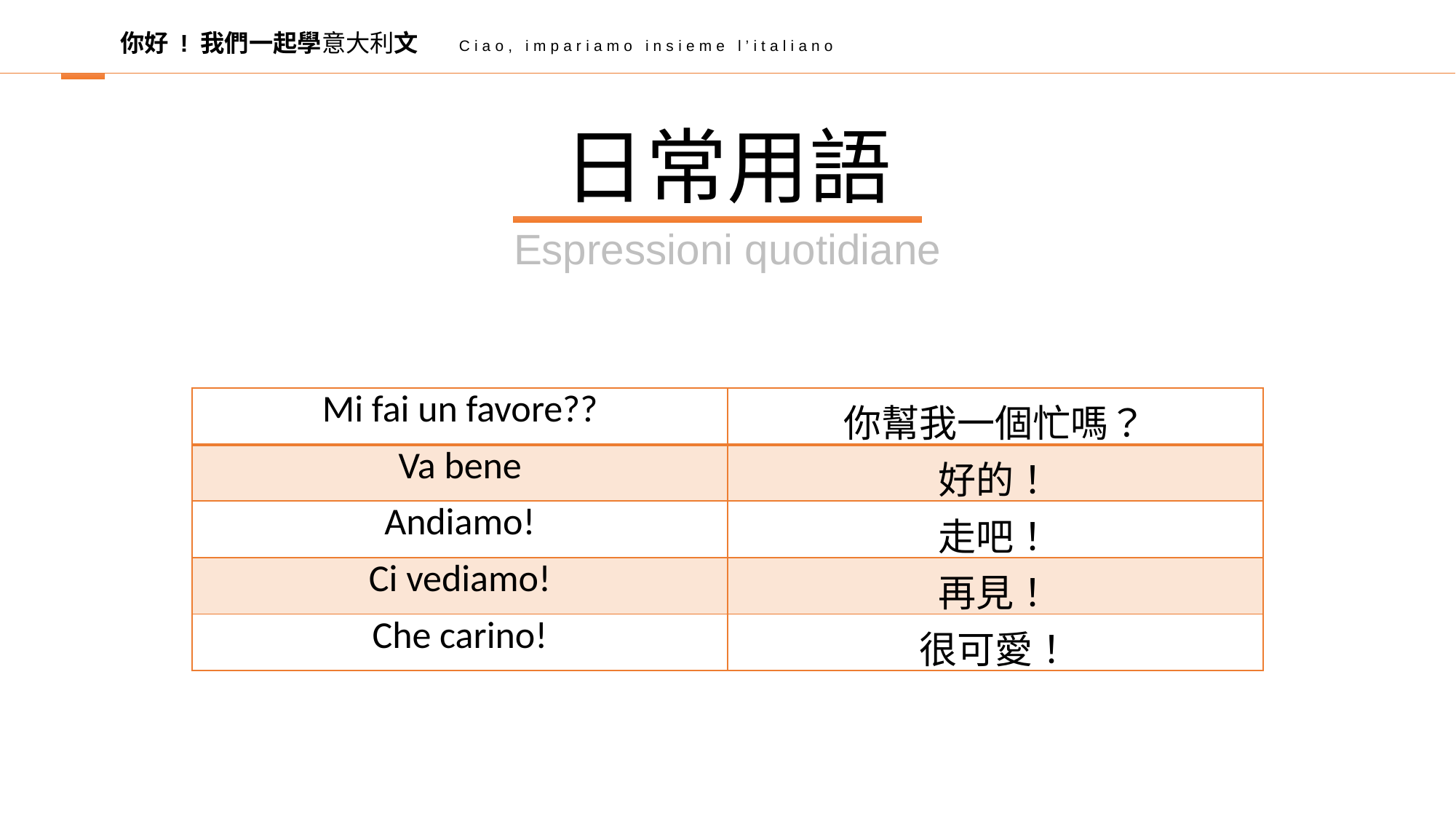

你好 ! 我們一起學意大利文
Ciao, impariamo insieme l’italiano

日常用語
Espressioni quotidiane

| Mi fai un favore?? | 你幫我一個忙嗎？ |
| --- | --- |
| Va bene | 好的！ |
| Andiamo! | 走吧！ |
| Ci vediamo! | 再見！ |
| Che carino! | 很可愛！ |